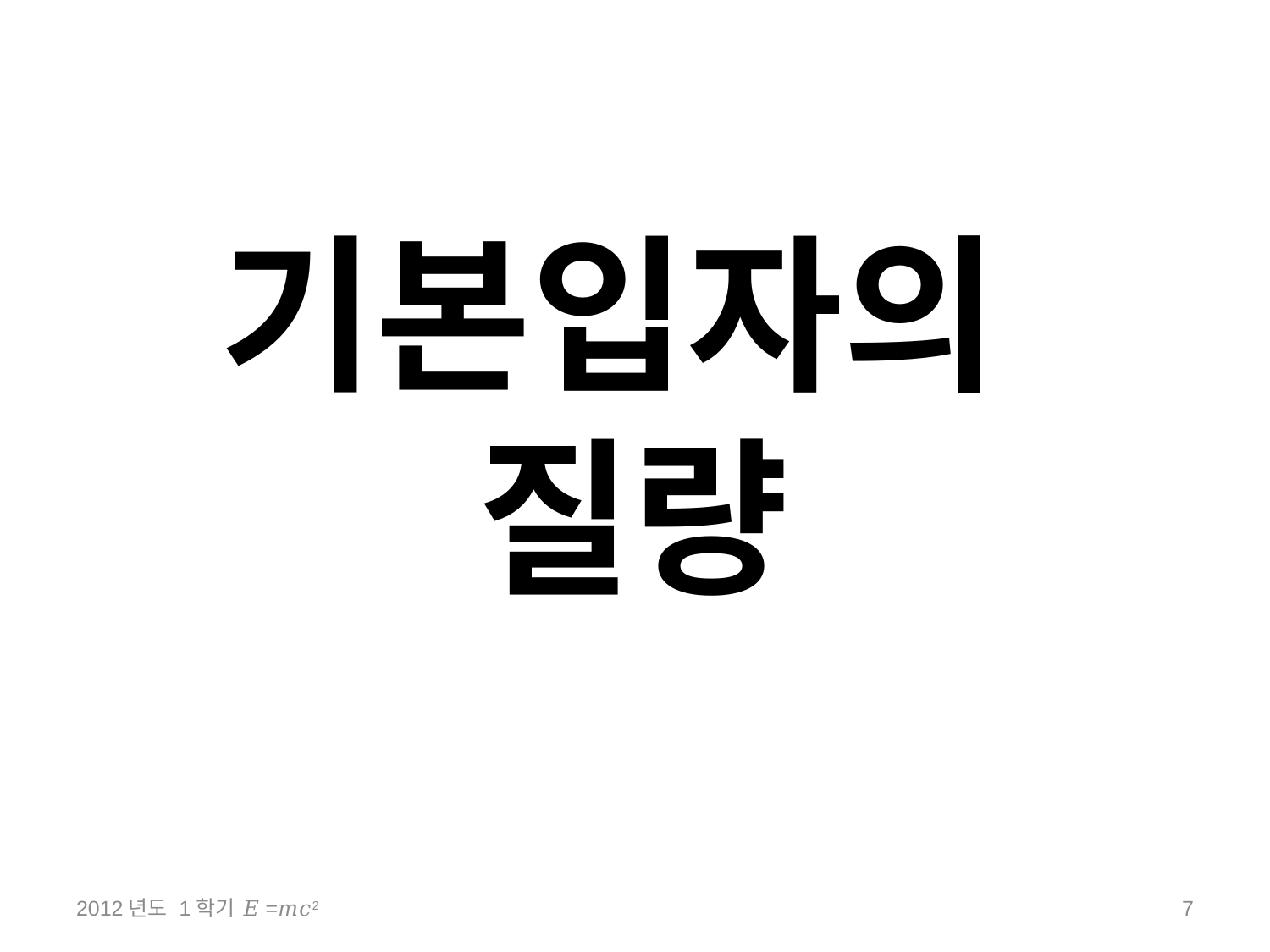

# 기본입자의 질량
2012년도 1학기 𝐸=𝑚𝑐2
7